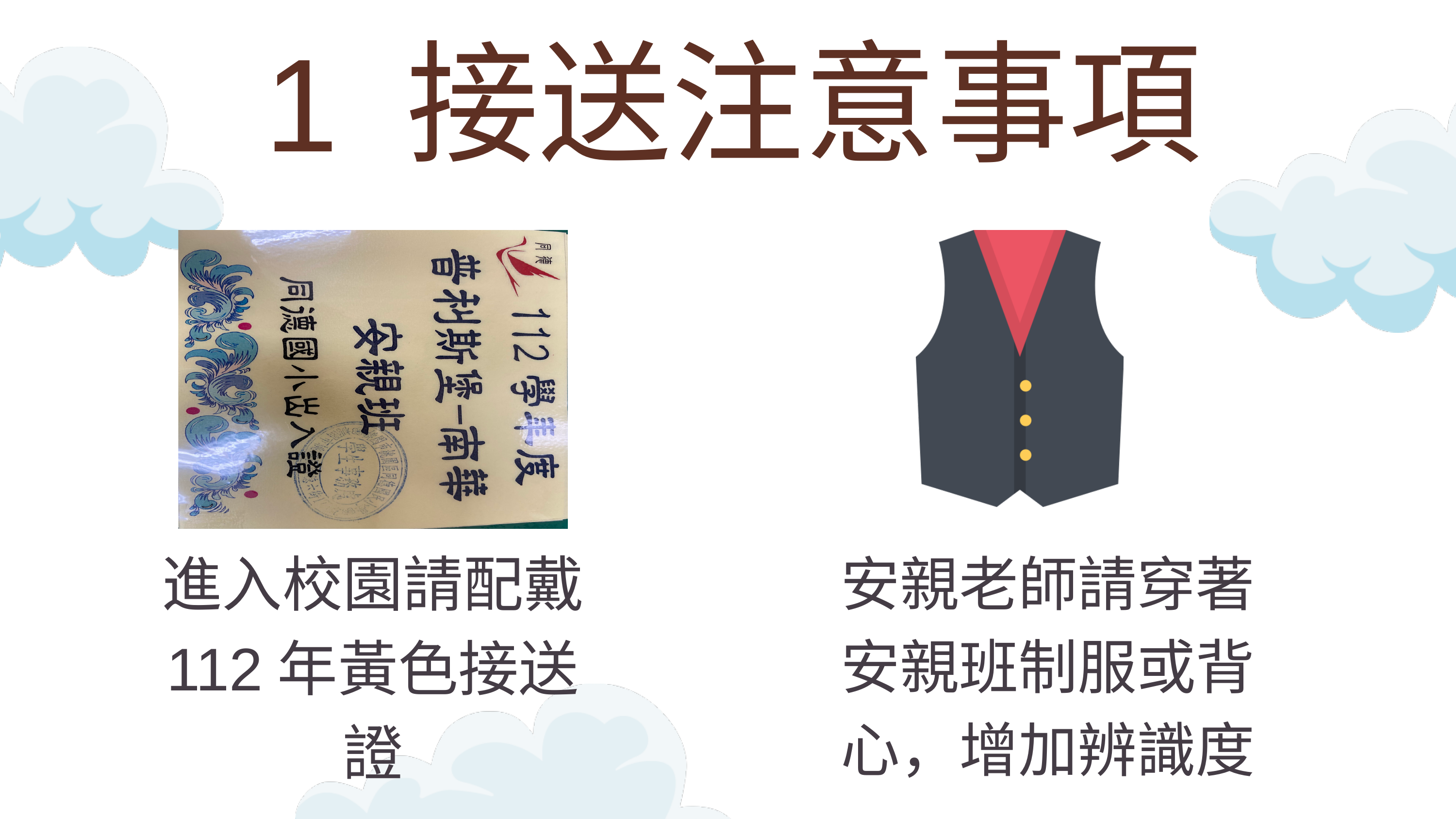

1 接送注意事項

進入校園請配戴
112年黃色接送證
安親老師請穿著安親班制服或背心，增加辨識度